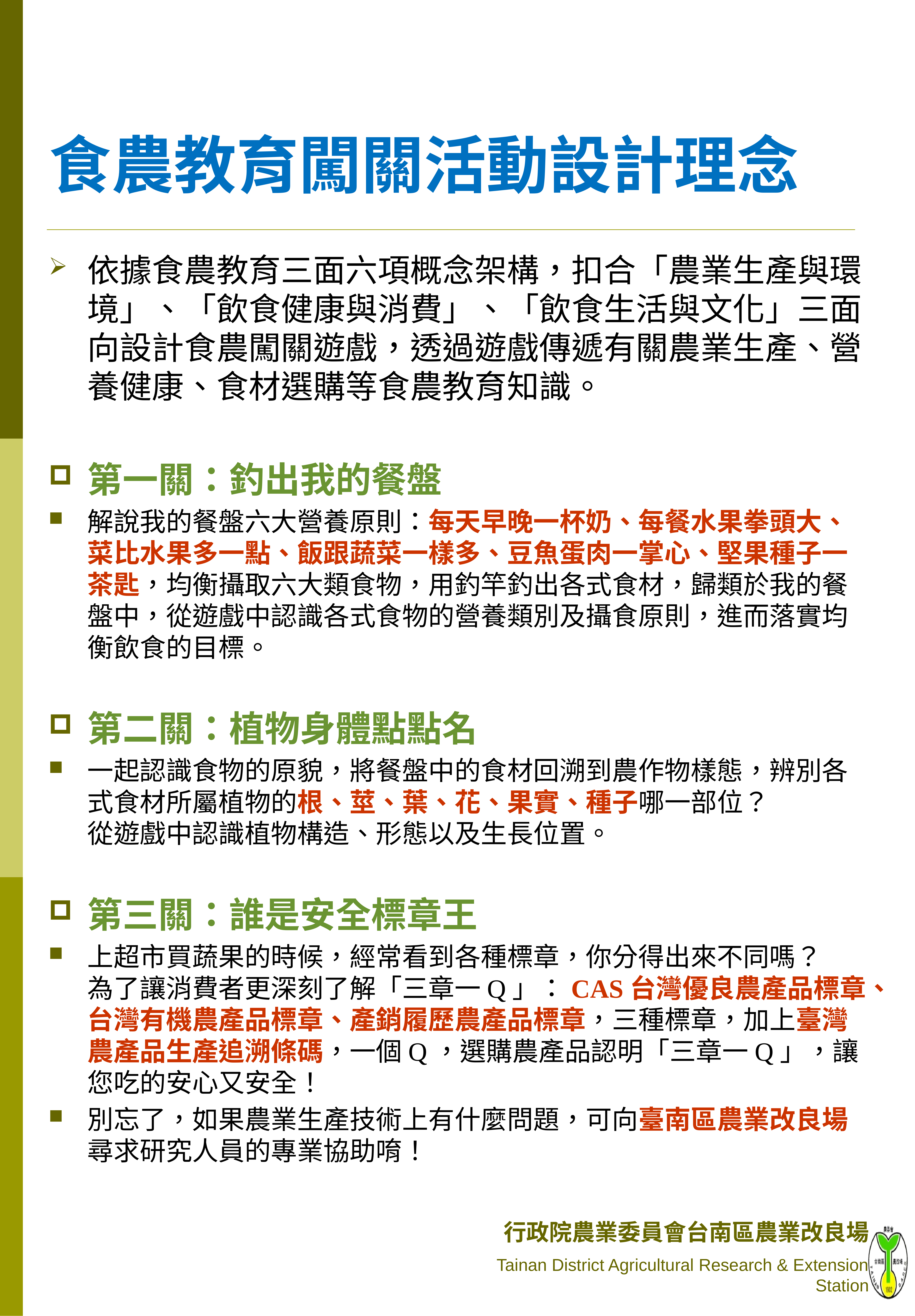

# 食農教育闖關活動設計理念
依據食農教育三面六項概念架構，扣合「農業生產與環境」、「飲食健康與消費」、「飲食生活與文化」三面向設計食農闖關遊戲，透過遊戲傳遞有關農業生產、營養健康、食材選購等食農教育知識。

第一關：釣出我的餐盤
解說我的餐盤六大營養原則：每天早晚一杯奶、每餐水果拳頭大、菜比水果多一點、飯跟蔬菜一樣多、豆魚蛋肉一掌心、堅果種子一茶匙，均衡攝取六大類食物，用釣竿釣出各式食材，歸類於我的餐盤中，從遊戲中認識各式食物的營養類別及攝食原則，進而落實均衡飲食的目標。

第二關：植物身體點點名
一起認識食物的原貌，將餐盤中的食材回溯到農作物樣態，辨別各式食材所屬植物的根、莖、葉、花、果實、種子哪一部位？　　　從遊戲中認識植物構造、形態以及生長位置。

第三關：誰是安全標章王
上超市買蔬果的時候，經常看到各種標章，你分得出來不同嗎？
為了讓消費者更深刻了解「三章一Q」：CAS台灣優良農產品標章、台灣有機農產品標章、產銷履歷農產品標章，三種標章，加上臺灣農產品生產追溯條碼，一個Q，選購農產品認明「三章一Q」，讓您吃的安心又安全！
別忘了，如果農業生產技術上有什麼問題，可向臺南區農業改良場尋求研究人員的專業協助唷！